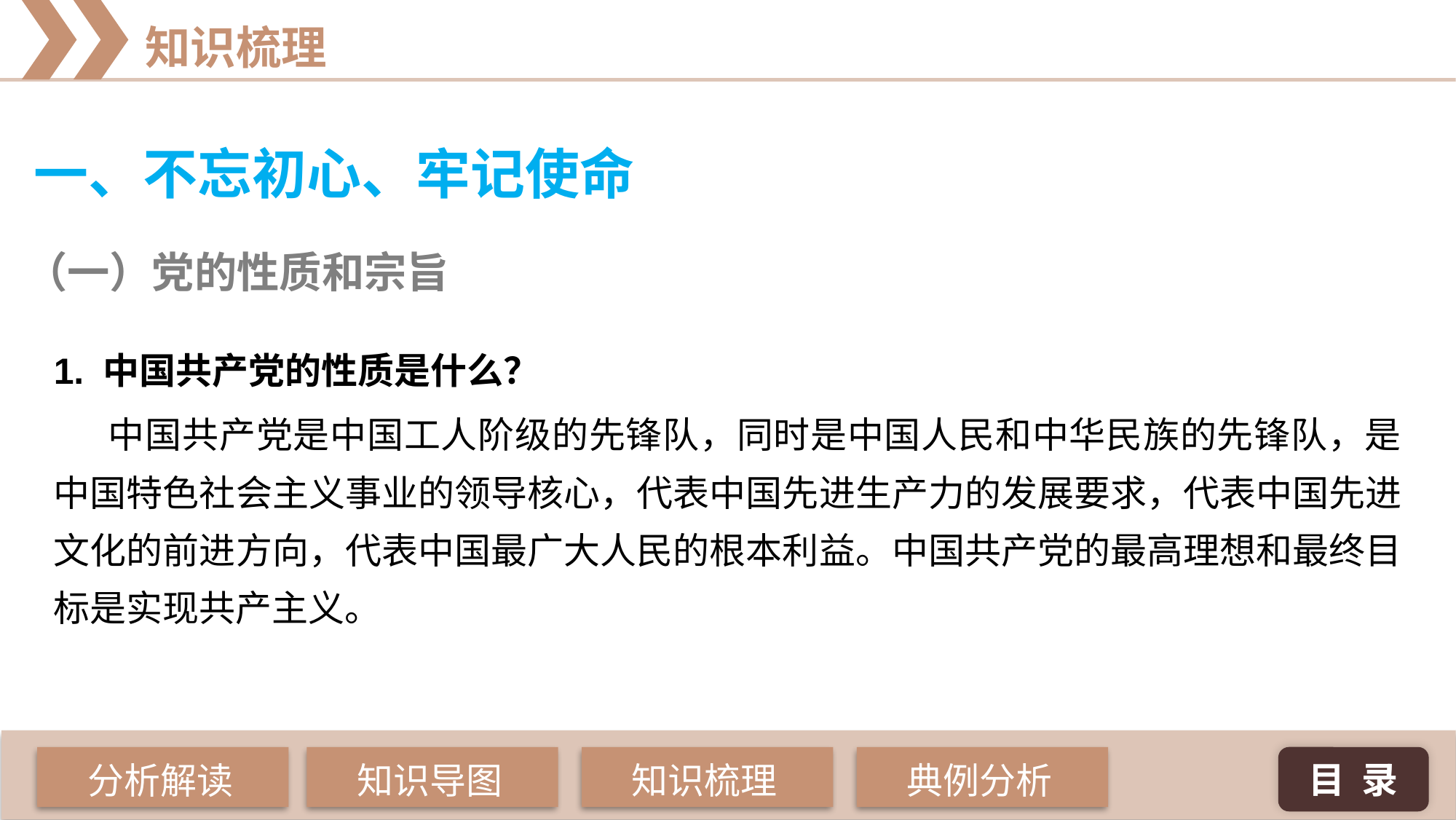

一、不忘初心、牢记使命
（一）党的性质和宗旨
1. 中国共产党的性质是什么？
中国共产党是中国工人阶级的先锋队，同时是中国人民和中华民族的先锋队，是中国特色社会主义事业的领导核心，代表中国先进生产力的发展要求，代表中国先进文化的前进方向，代表中国最广大人民的根本利益。中国共产党的最高理想和最终目标是实现共产主义。